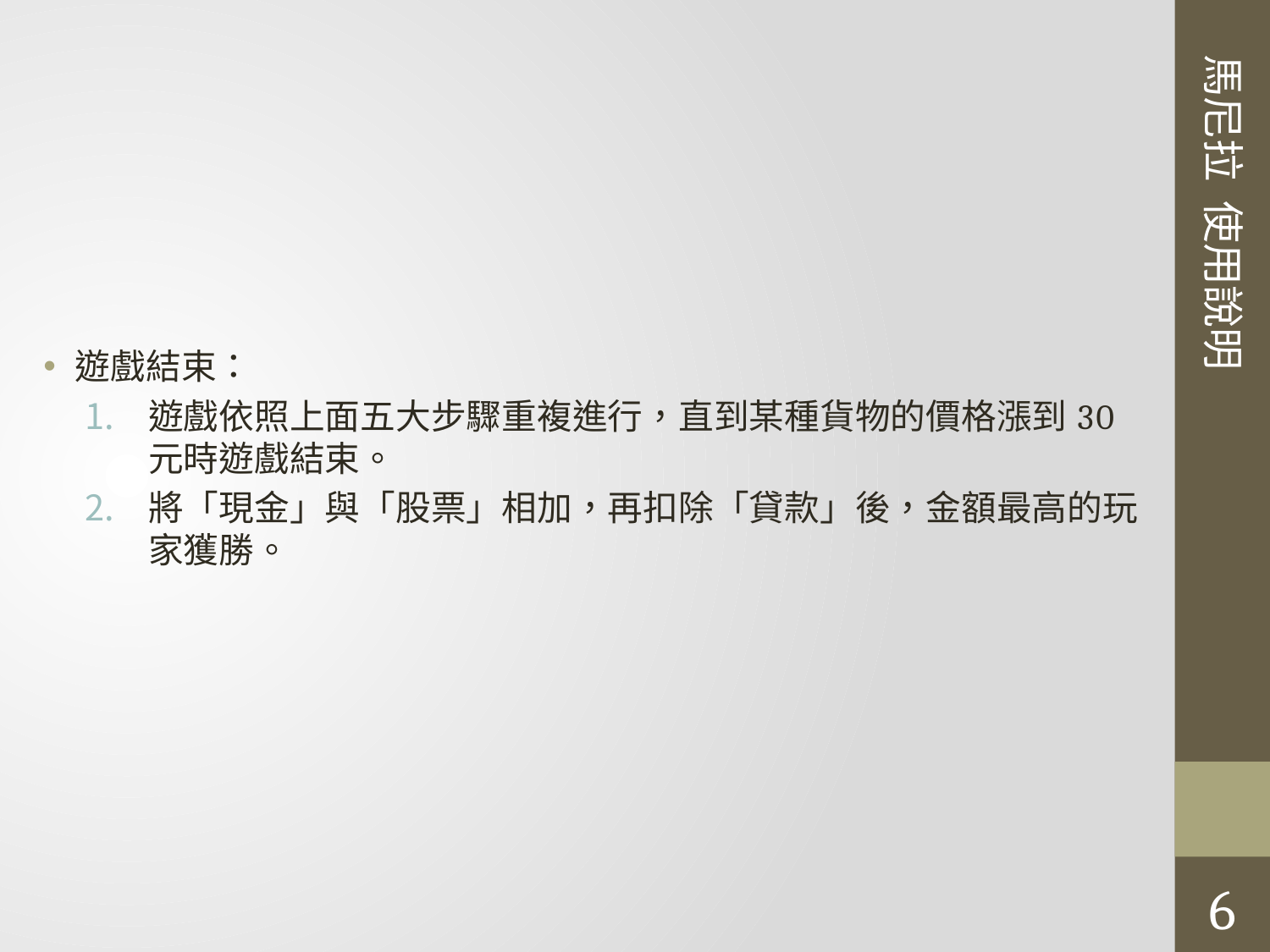

馬尼拉  使用說明
遊戲結束：
遊戲依照上面五大步驟重複進行，直到某種貨物的價格漲到30元時遊戲結束。
將「現金」與「股票」相加，再扣除「貸款」後，金額最高的玩家獲勝。
6